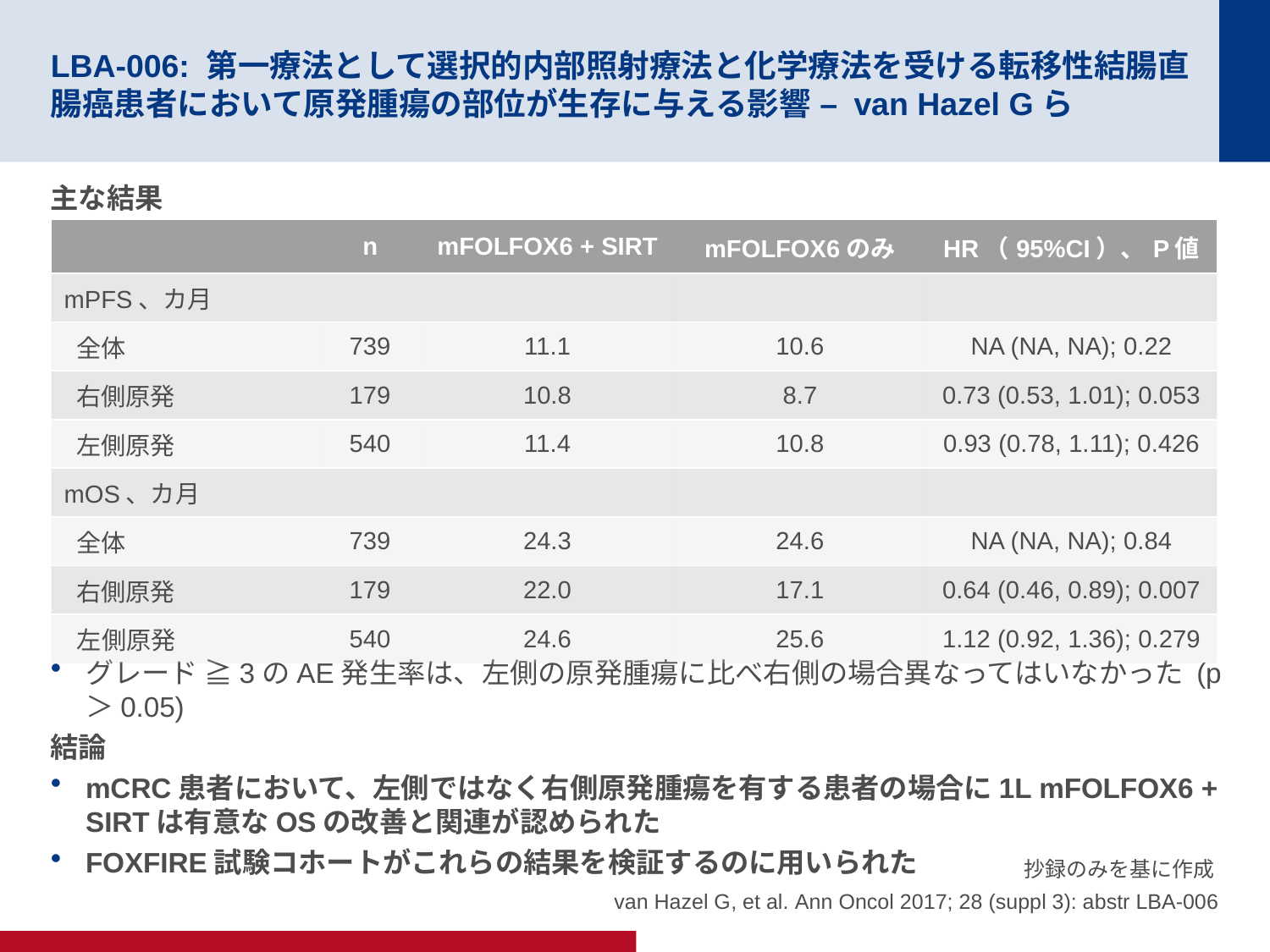

# LBA-006: 第一療法として選択的内部照射療法と化学療法を受ける転移性結腸直腸癌患者において原発腫瘍の部位が生存に与える影響 – van Hazel Gら
主な結果
グレード ≧3のAE発生率は、左側の原発腫瘍に比べ右側の場合異なってはいなかった (p＞0.05)
結論
mCRC患者において、左側ではなく右側原発腫瘍を有する患者の場合に1L mFOLFOX6 + SIRTは有意なOSの改善と関連が認められた
FOXFIRE試験コホートがこれらの結果を検証するのに用いられた
|  | n | mFOLFOX6 + SIRT | mFOLFOX6のみ | HR（95%CI）、P値 |
| --- | --- | --- | --- | --- |
| mPFS、カ月 |  |  |  |  |
| 全体 | 739 | 11.1 | 10.6 | NA (NA, NA); 0.22 |
| 右側原発 | 179 | 10.8 | 8.7 | 0.73 (0.53, 1.01); 0.053 |
| 左側原発 | 540 | 11.4 | 10.8 | 0.93 (0.78, 1.11); 0.426 |
| mOS、カ月 |  |  |  |  |
| 全体 | 739 | 24.3 | 24.6 | NA (NA, NA); 0.84 |
| 右側原発 | 179 | 22.0 | 17.1 | 0.64 (0.46, 0.89); 0.007 |
| 左側原発 | 540 | 24.6 | 25.6 | 1.12 (0.92, 1.36); 0.279 |
抄録のみを基に作成
van Hazel G, et al. Ann Oncol 2017; 28 (suppl 3): abstr LBA-006